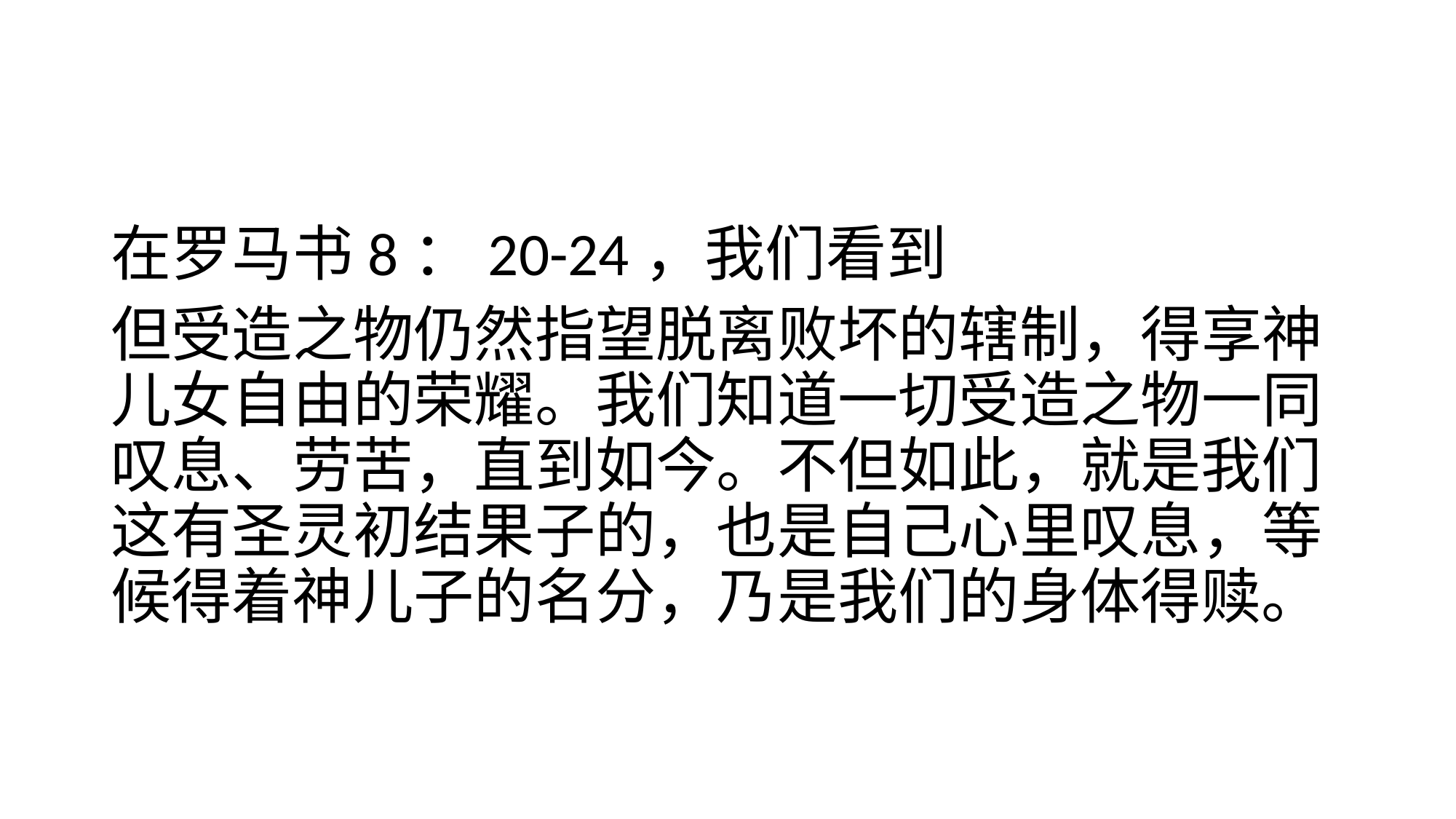

#
在罗马书8：20-24，我们看到
但受造之物仍然指望脱离败坏的辖制，得享神儿女自由的荣耀。我们知道一切受造之物一同叹息、劳苦，直到如今。不但如此，就是我们这有圣灵初结果子的，也是自己心里叹息，等候得着神儿子的名分，乃是我们的身体得赎。